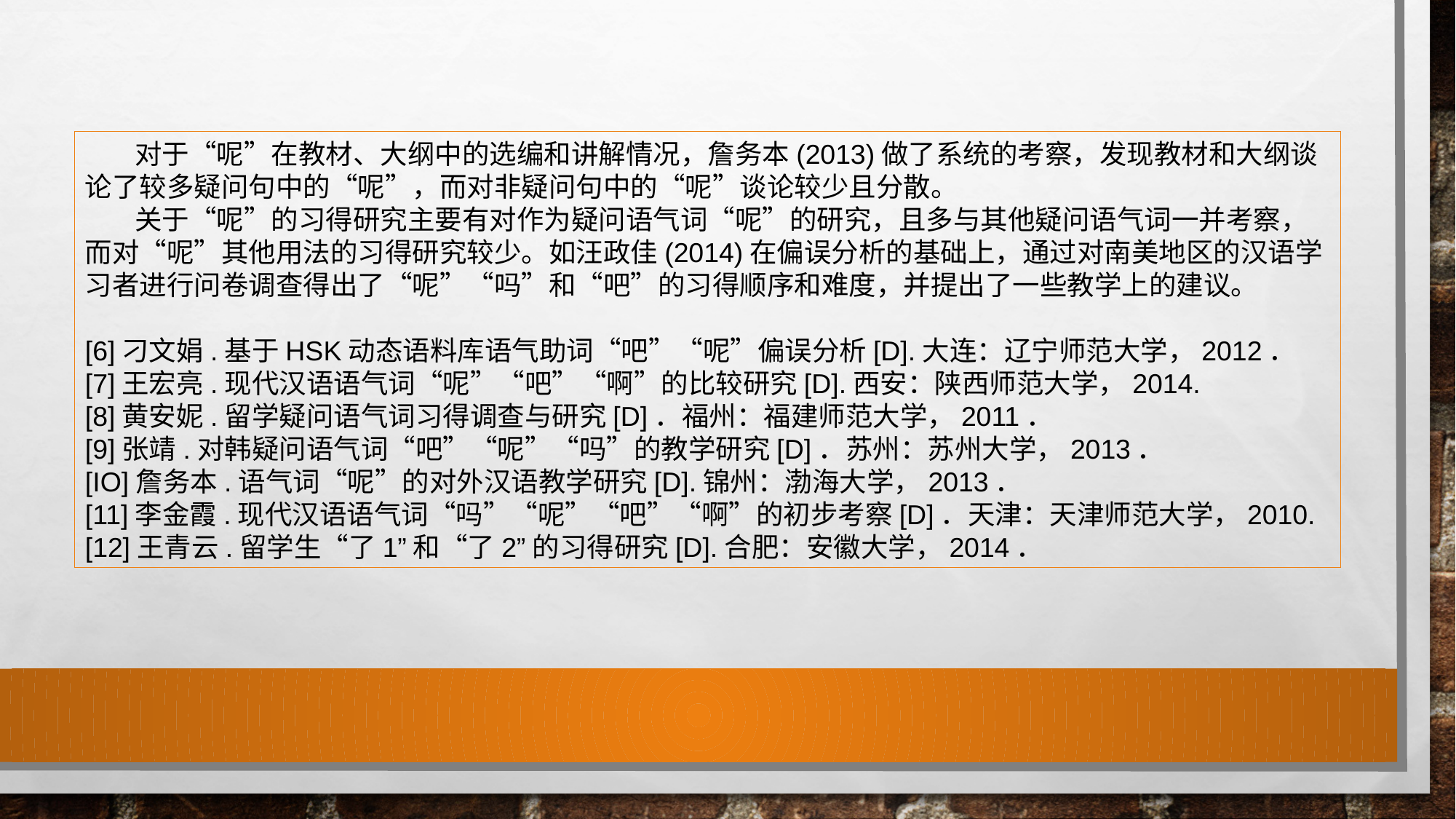

对于“呢”在教材、大纲中的选编和讲解情况，詹务本(2013)做了系统的考察，发现教材和大纲谈论了较多疑问句中的“呢”，而对非疑问句中的“呢”谈论较少且分散。
       关于“呢”的习得研究主要有对作为疑问语气词“呢”的研究，且多与其他疑问语气词一并考察，而对“呢”其他用法的习得研究较少。如汪政佳(2014)在偏误分析的基础上，通过对南美地区的汉语学习者进行问卷调查得出了“呢”“吗”和“吧”的习得顺序和难度，并提出了一些教学上的建议。

[6]刁文娟.基于HSK动态语料库语气助词“吧”“呢”偏误分析[D].大连：辽宁师范大学，2012．
[7]王宏亮.现代汉语语气词“呢”“吧”“啊”的比较研究[D].西安：陕西师范大学，2014.
[8]黄安妮.留学疑问语气词习得调查与研究[D]．福州：福建师范大学，2011．
[9]张靖.对韩疑问语气词“吧”“呢”“吗”的教学研究[D]．苏州：苏州大学，2013．
[IO]詹务本.语气词“呢”的对外汉语教学研究[D].锦州：渤海大学，2013．
[11]李金霞.现代汉语语气词“吗”“呢”“吧”“啊”的初步考察[D]．天津：天津师范大学，2010.
[12]王青云.留学生“了1”和“了2”的习得研究[D].合肥：安徽大学，2014．